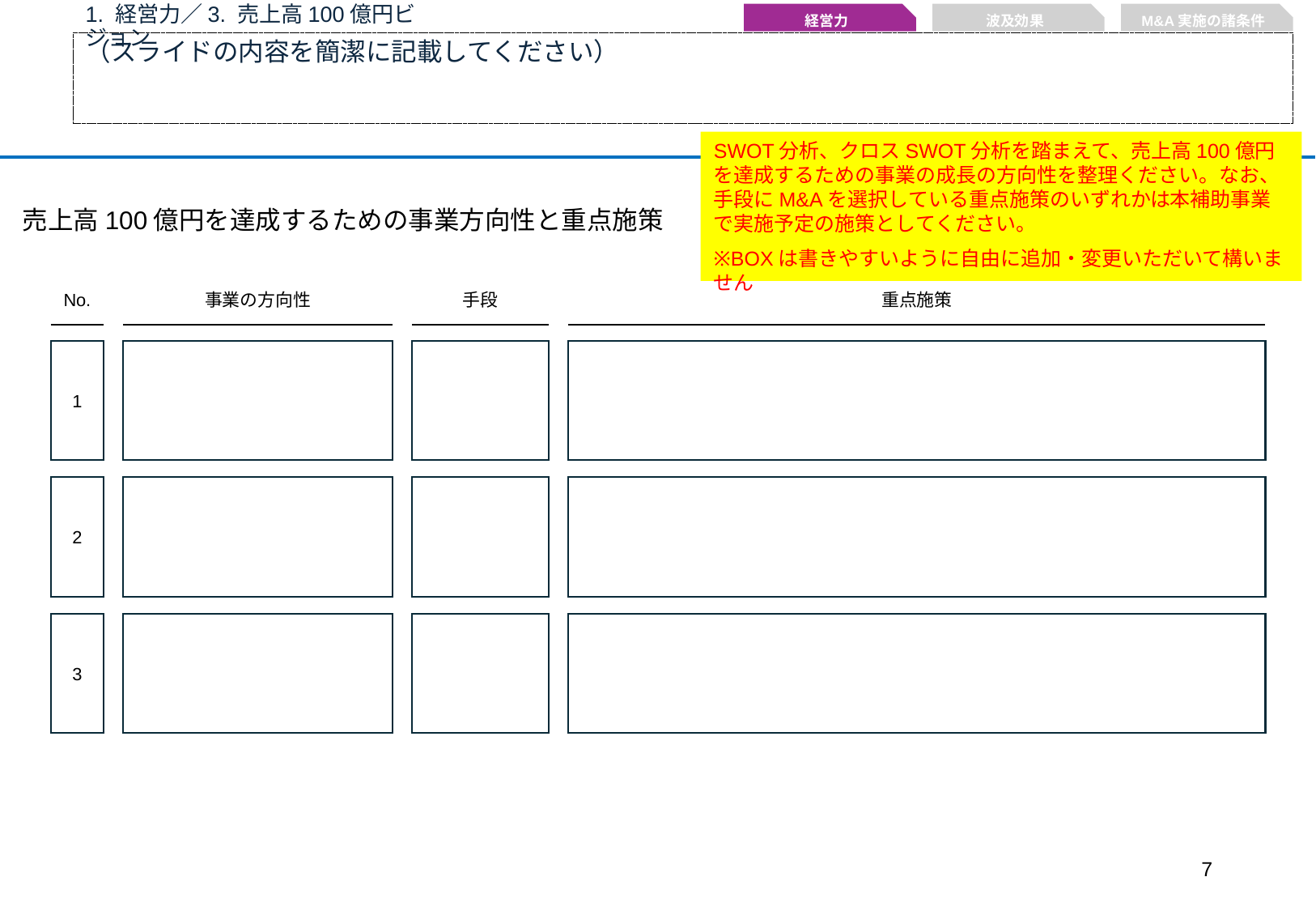

1. 経営力／3. 売上高100億円ビジョン
経営力
波及効果
M&A実施の諸条件
（スライドの内容を簡潔に記載してください）
SWOT分析、クロスSWOT分析を踏まえて、売上高100億円を達成するための事業の成長の方向性を整理ください。なお、手段にM&Aを選択している重点施策のいずれかは本補助事業で実施予定の施策としてください。
※BOXは書きやすいように自由に追加・変更いただいて構いません
売上高100億円を達成するための事業方向性と重点施策
No.
事業の方向性
手段
重点施策
1

2

3

7